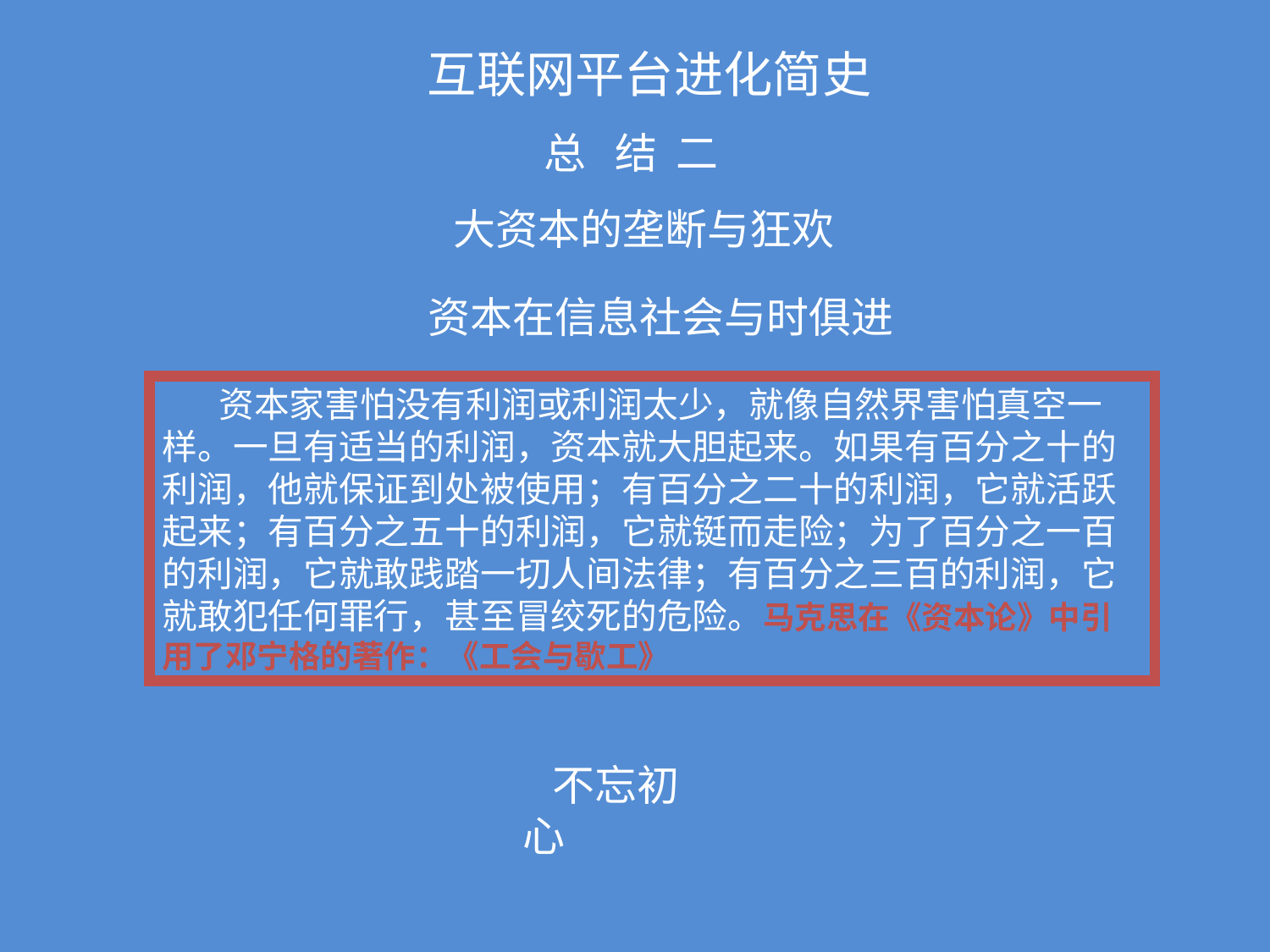

互联网平台进化简史
总   结  二
  大资本的垄断与狂欢
   资本在信息社会与时俱进
         资本家害怕没有利润或利润太少，就像自然界害怕真空一样。一旦有适当的利润，资本就大胆起来。如果有百分之十的利润，他就保证到处被使用；有百分之二十的利润，它就活跃起来；有百分之五十的利润，它就铤而走险；为了百分之一百的利润，它就敢践踏一切人间法律；有百分之三百的利润，它就敢犯任何罪行，甚至冒绞死的危险。马克思在《资本论》中引用了邓宁格的著作：《工会与歇工》
  不忘初心